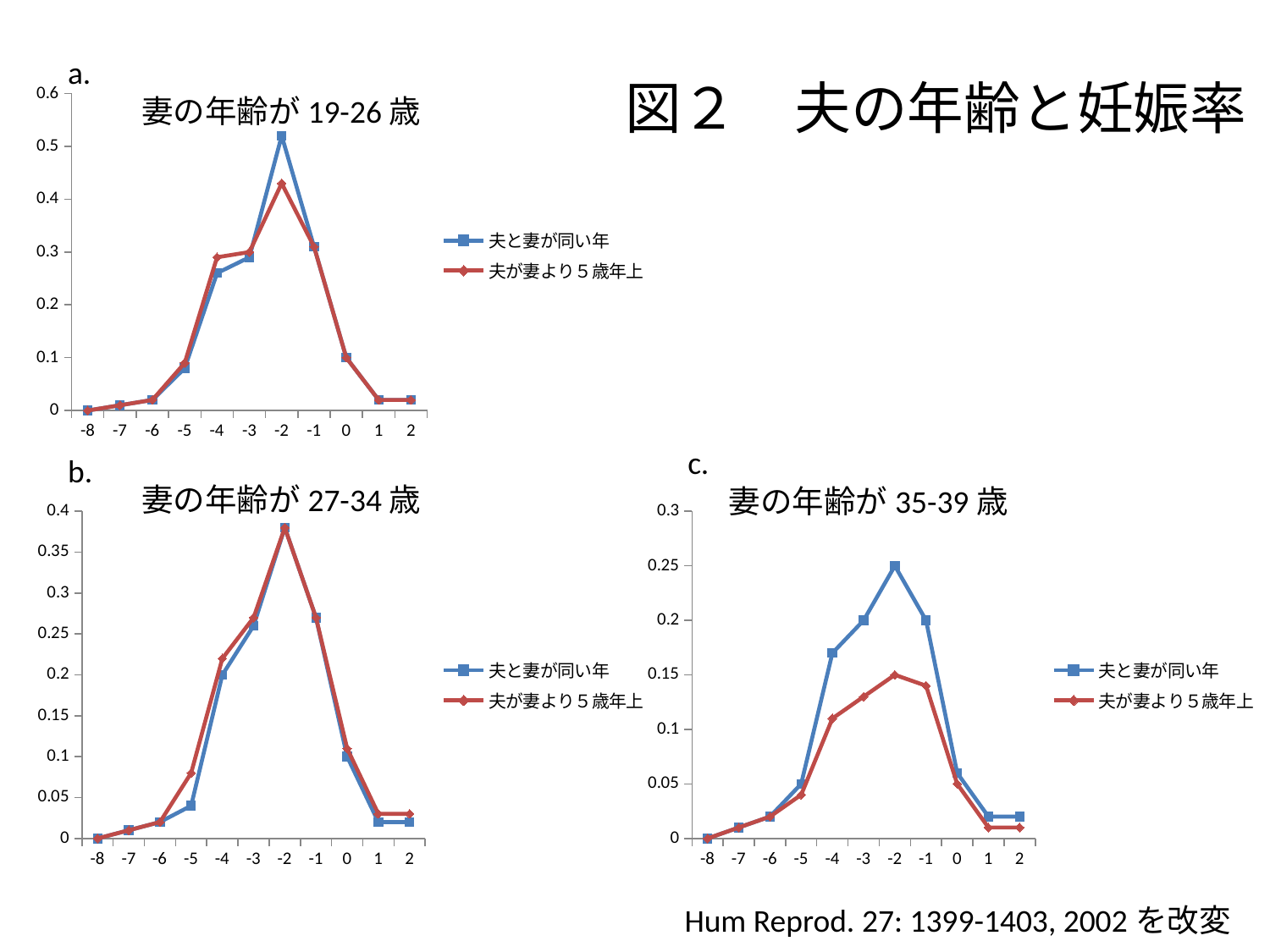

a.

### Chart

| Category | 夫と妻が同い年 | 夫が妻より５歳年上 |
|---|---|---|
| -8 | 0.0 | 0.0 |
| -7 | 0.01 | 0.01 |
| -6 | 0.02 | 0.02 |
| -5 | 0.08 | 0.09 |
| -4 | 0.26 | 0.29 |
| -3 | 0.29 | 0.3 |
| -2 | 0.52 | 0.43 |
| -1 | 0.31 | 0.31 |
| 0 | 0.1 | 0.1 |
| 1 | 0.02 | 0.02 |
| 2 | 0.02 | 0.02 |
妻の年齢が19-26歳
図２　夫の年齢と妊娠率
c.
b.
妻の年齢が27-34歳

### Chart

| Category | 夫と妻が同い年 | 夫が妻より５歳年上 |
|---|---|---|
| -8 | 0.0 | 0.0 |
| -7 | 0.01 | 0.01 |
| -6 | 0.02 | 0.02 |
| -5 | 0.04 | 0.08 |
| -4 | 0.2 | 0.22 |
| -3 | 0.26 | 0.27 |
| -2 | 0.38 | 0.38 |
| -1 | 0.27 | 0.27 |
| 0 | 0.1 | 0.11 |
| 1 | 0.02 | 0.03 |
| 2 | 0.02 | 0.03 |
妻の年齢が35-39歳

### Chart

| Category | 夫と妻が同い年 | 夫が妻より５歳年上 |
|---|---|---|
| -8 | 0.0 | 0.0 |
| -7 | 0.01 | 0.01 |
| -6 | 0.02 | 0.02 |
| -5 | 0.05 | 0.04 |
| -4 | 0.17 | 0.11 |
| -3 | 0.2 | 0.13 |
| -2 | 0.25 | 0.15 |
| -1 | 0.2 | 0.14 |
| 0 | 0.06 | 0.05 |
| 1 | 0.02 | 0.01 |
| 2 | 0.02 | 0.01 |
Hum Reprod. 27: 1399-1403, 2002を改変